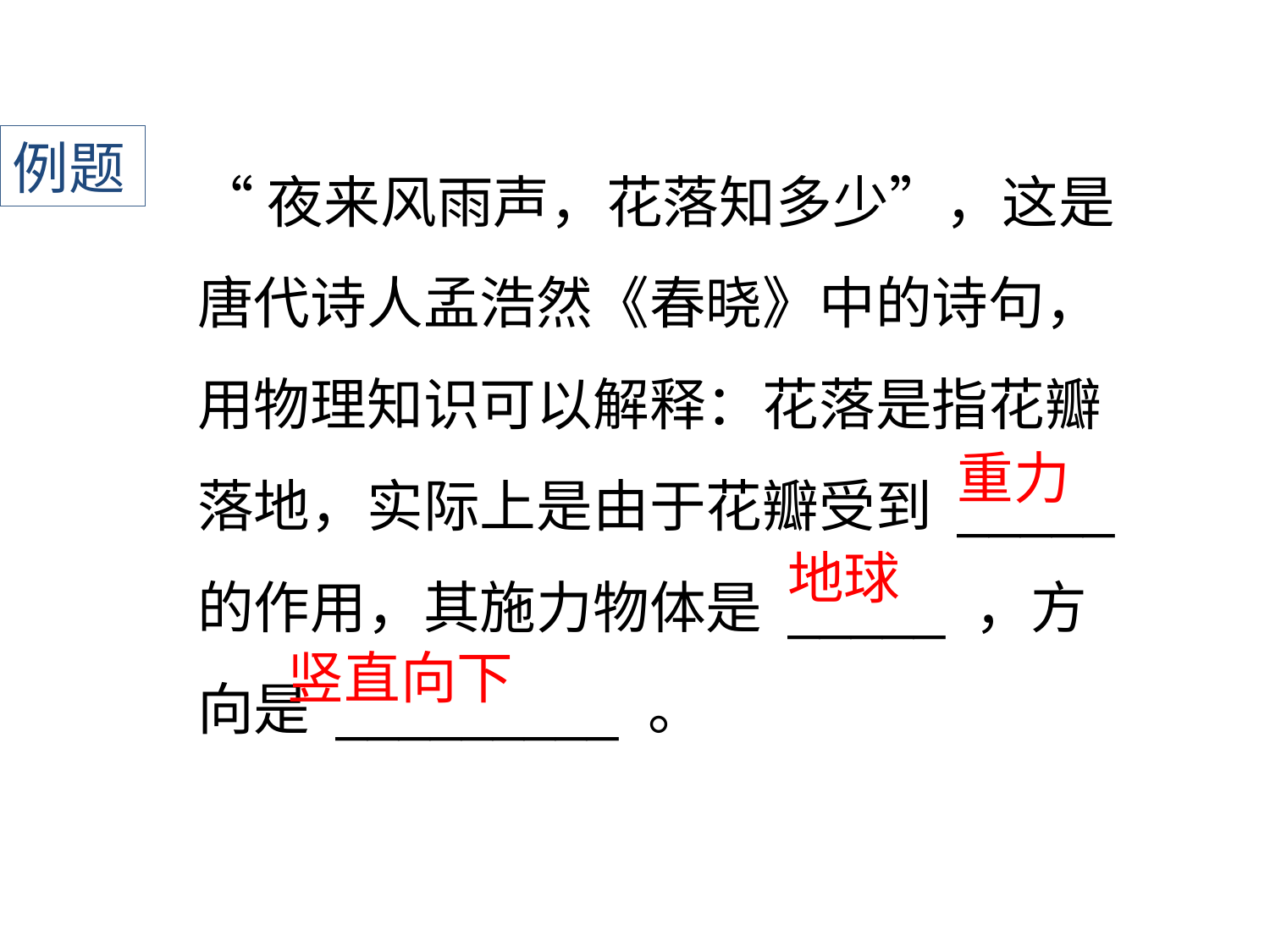

例题
“夜来风雨声，花落知多少”，这是唐代诗人孟浩然《春晓》中的诗句，用物理知识可以解释：花落是指花瓣落地，实际上是由于花瓣受到 _____ 的作用，其施力物体是 _____ ，方向是 _________ 。
重力
地球
竖直向下